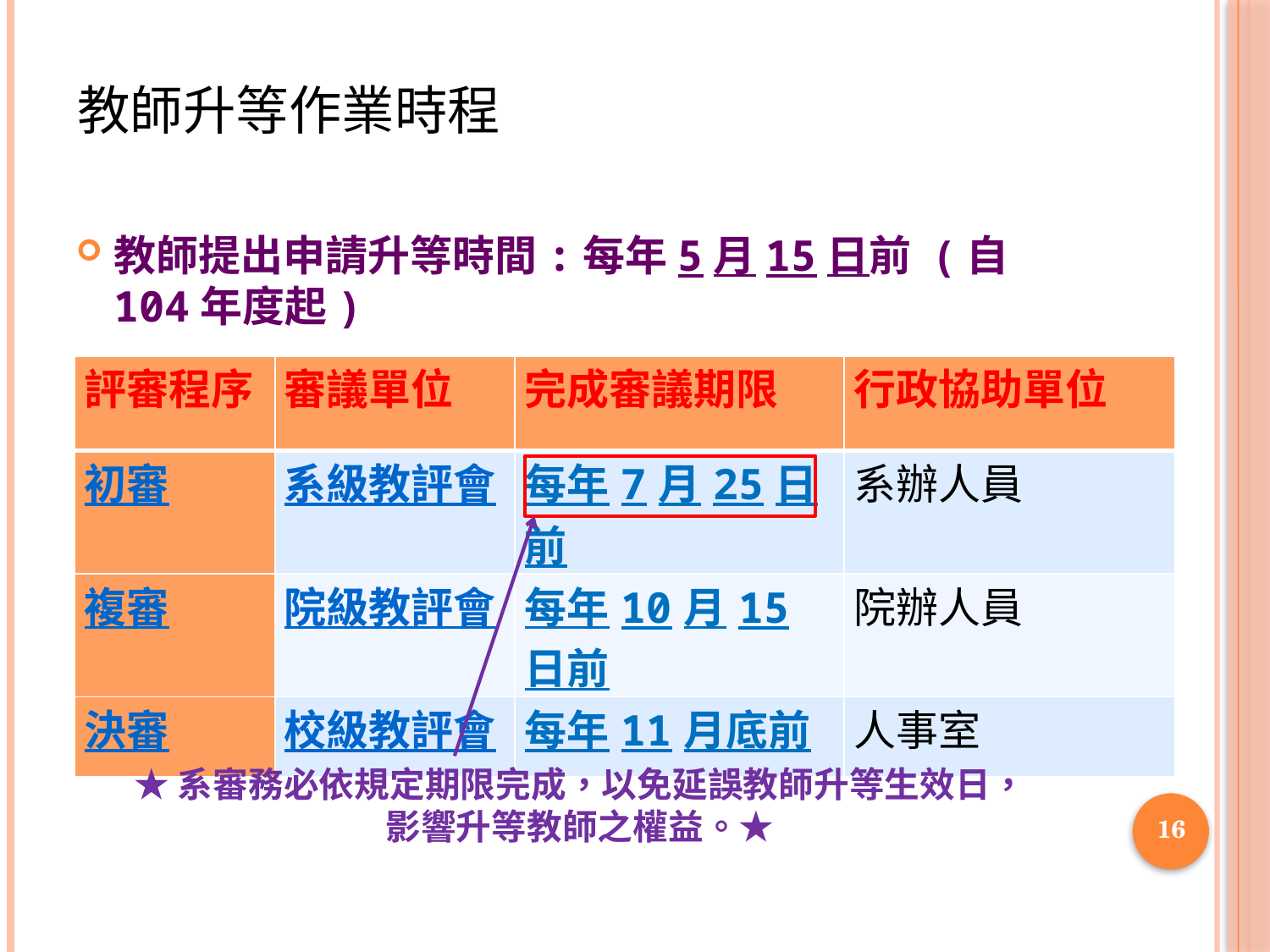

# 教師升等作業時程
教師提出申請升等時間:每年5月15日前 (自104年度起)

| 評審程序 | 審議單位 | 完成審議期限 | 行政協助單位 |
| --- | --- | --- | --- |
| 初審 | 系級教評會 | 每年7月25日前 | 系辦人員 |
| 複審 | 院級教評會 | 每年10月15日前 | 院辦人員 |
| 決審 | 校級教評會 | 每年11月底前 | 人事室 |

★系審務必依規定期限完成，以免延誤教師升等生效日，影響升等教師之權益。★
16